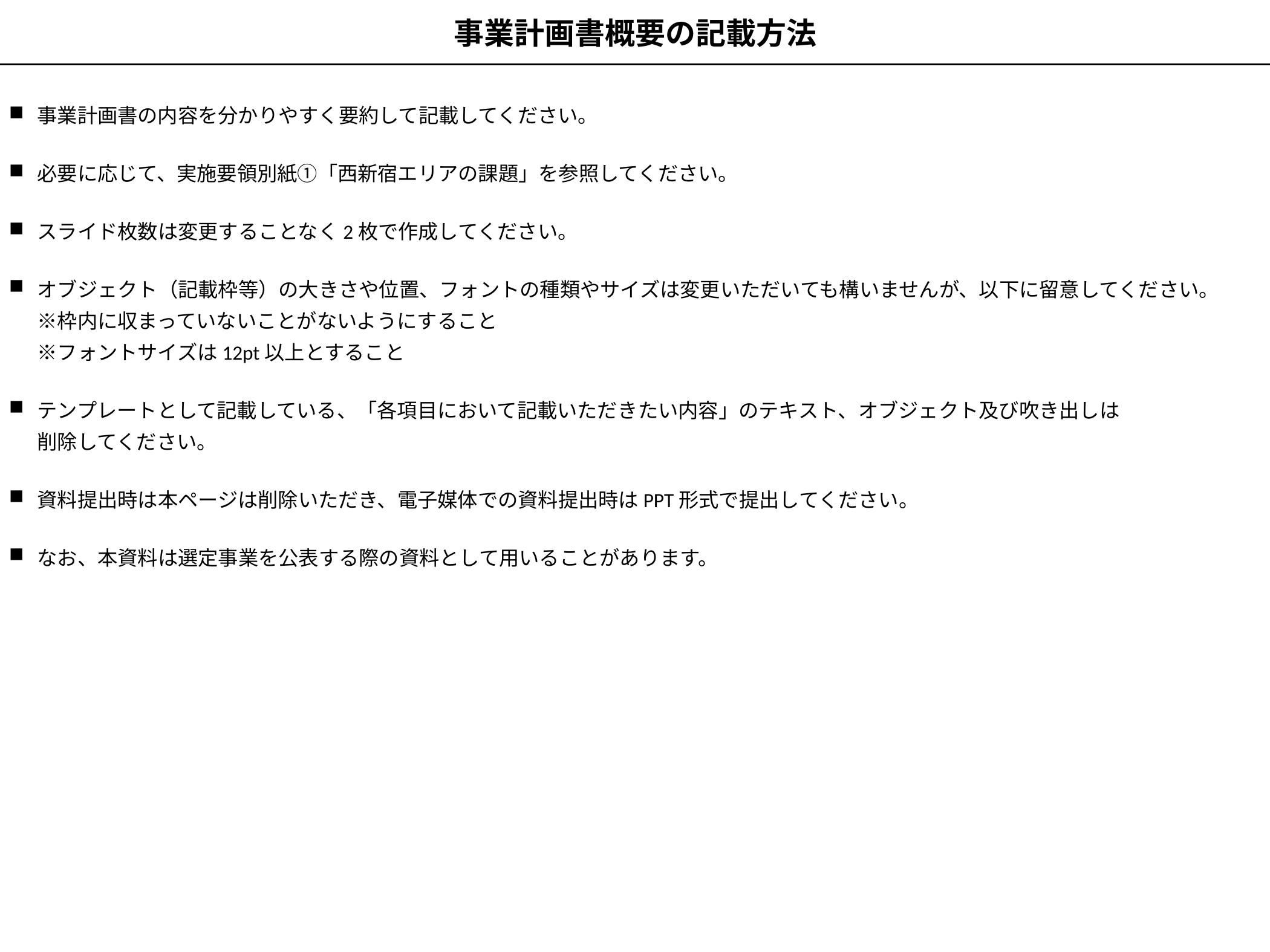

事業計画書概要の記載方法
事業計画書の内容を分かりやすく要約して記載してください。
必要に応じて、実施要領別紙①「西新宿エリアの課題」を参照してください。
スライド枚数は変更することなく2枚で作成してください。
オブジェクト（記載枠等）の大きさや位置、フォントの種類やサイズは変更いただいても構いませんが、以下に留意してください。
※枠内に収まっていないことがないようにすること
※フォントサイズは12pt以上とすること
テンプレートとして記載している、「各項目において記載いただきたい内容」のテキスト、オブジェクト及び吹き出しは
削除してください。
資料提出時は本ページは削除いただき、電子媒体での資料提出時はPPT形式で提出してください。
なお、本資料は選定事業を公表する際の資料として用いることがあります。